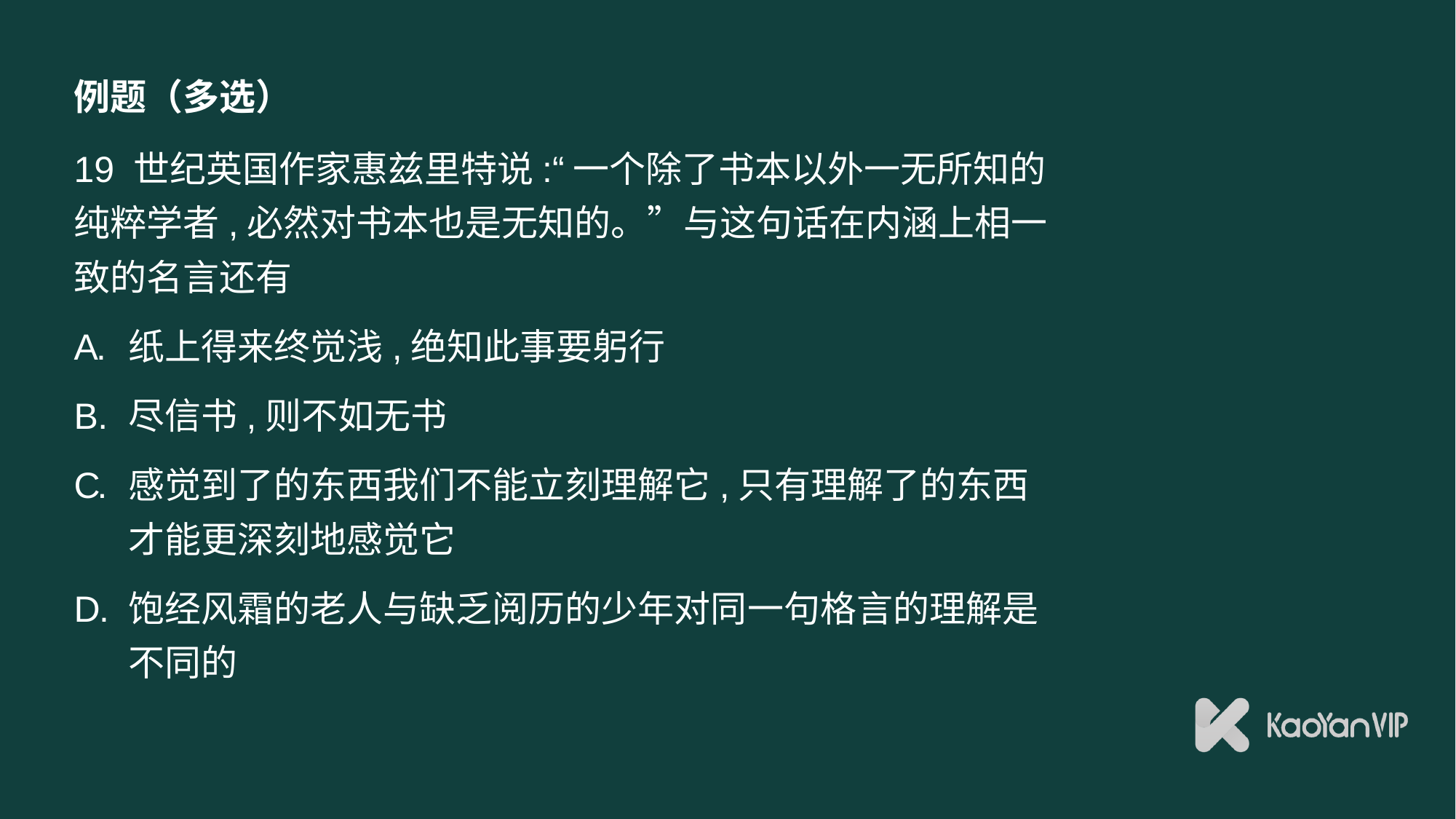

# 例题（多选）
19 世纪英国作家惠兹里特说:“一个除了书本以外一无所知的纯粹学者,必然对书本也是无知的。”与这句话在内涵上相一 致的名言还有
纸上得来终觉浅,绝知此事要躬行
尽信书,则不如无书
感觉到了的东西我们不能立刻理解它,只有理解了的东西才能更深刻地感觉它
饱经风霜的老人与缺乏阅历的少年对同一句格言的理解是不同的